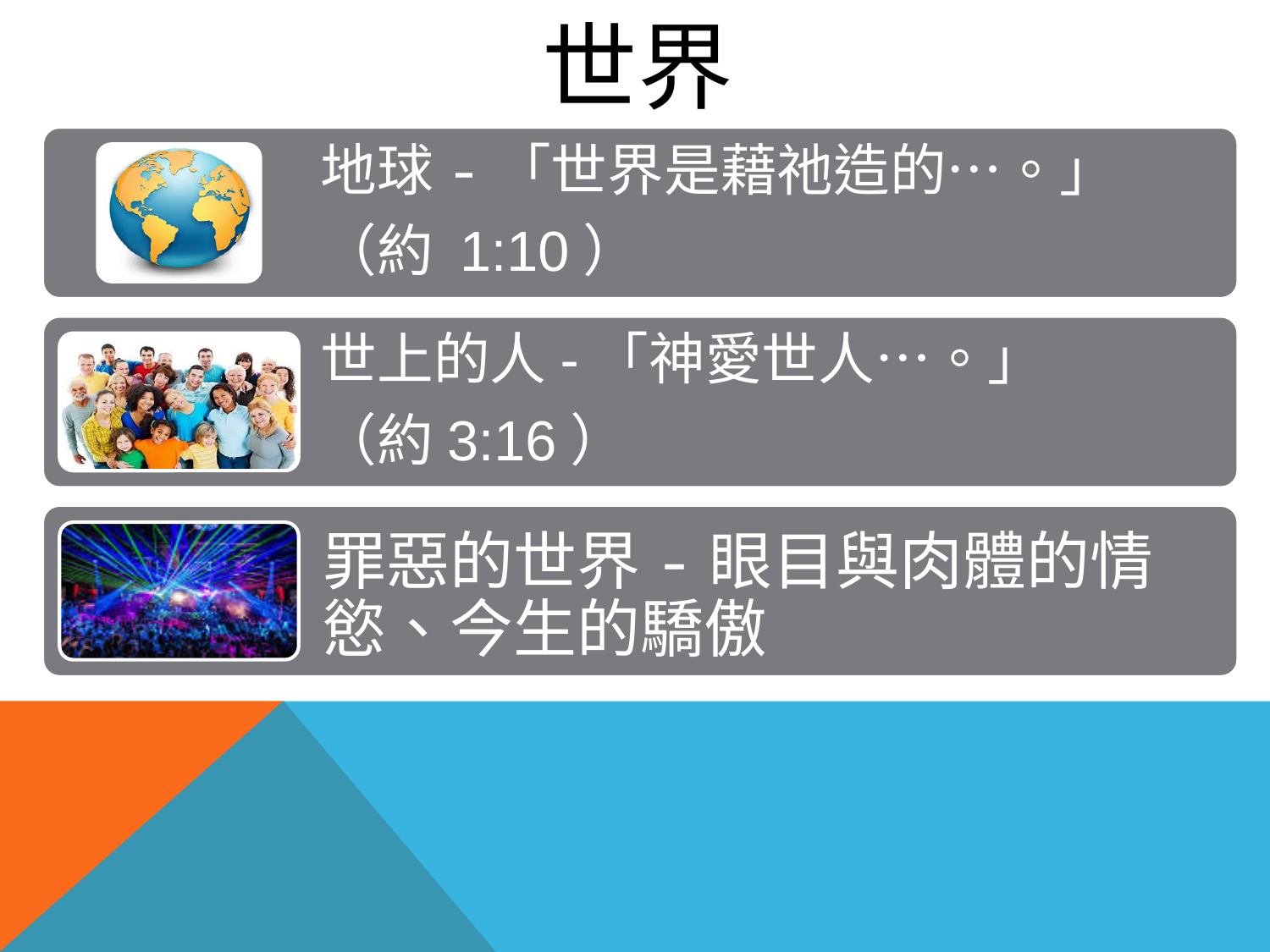

# 世界
地球-「世界是藉祂造的…。」
（約 1:10）
世上的人-「神愛世人…。」
（約3:16）
罪惡的世界-眼目與肉體的情慾、今生的驕傲